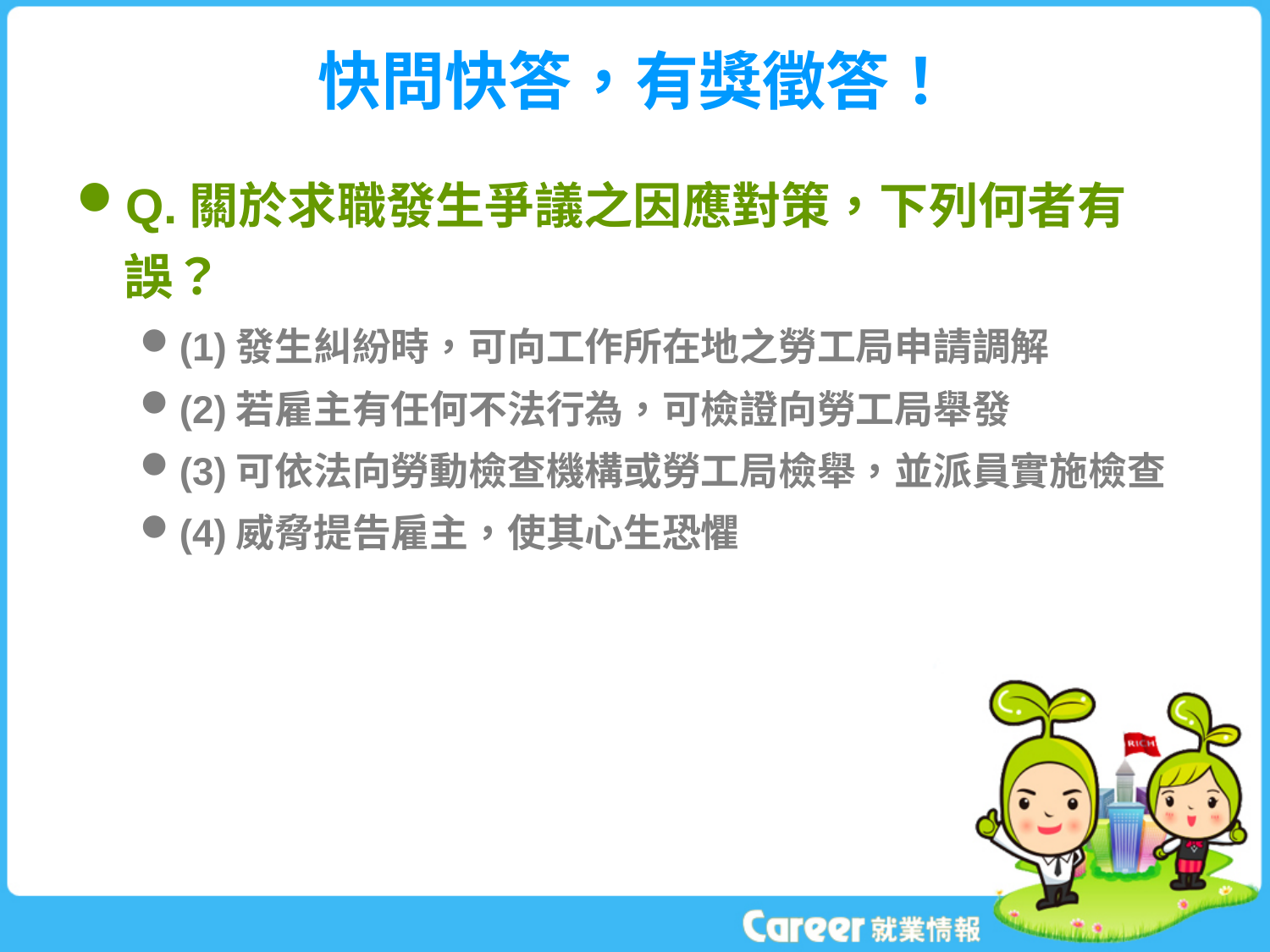

# 快問快答，有獎徵答！
Q.關於求職發生爭議之因應對策，下列何者有誤？
(1)發生糾紛時，可向工作所在地之勞工局申請調解
(2)若雇主有任何不法行為，可檢證向勞工局舉發
(3)可依法向勞動檢查機構或勞工局檢舉，並派員實施檢查
(4)威脅提告雇主，使其心生恐懼